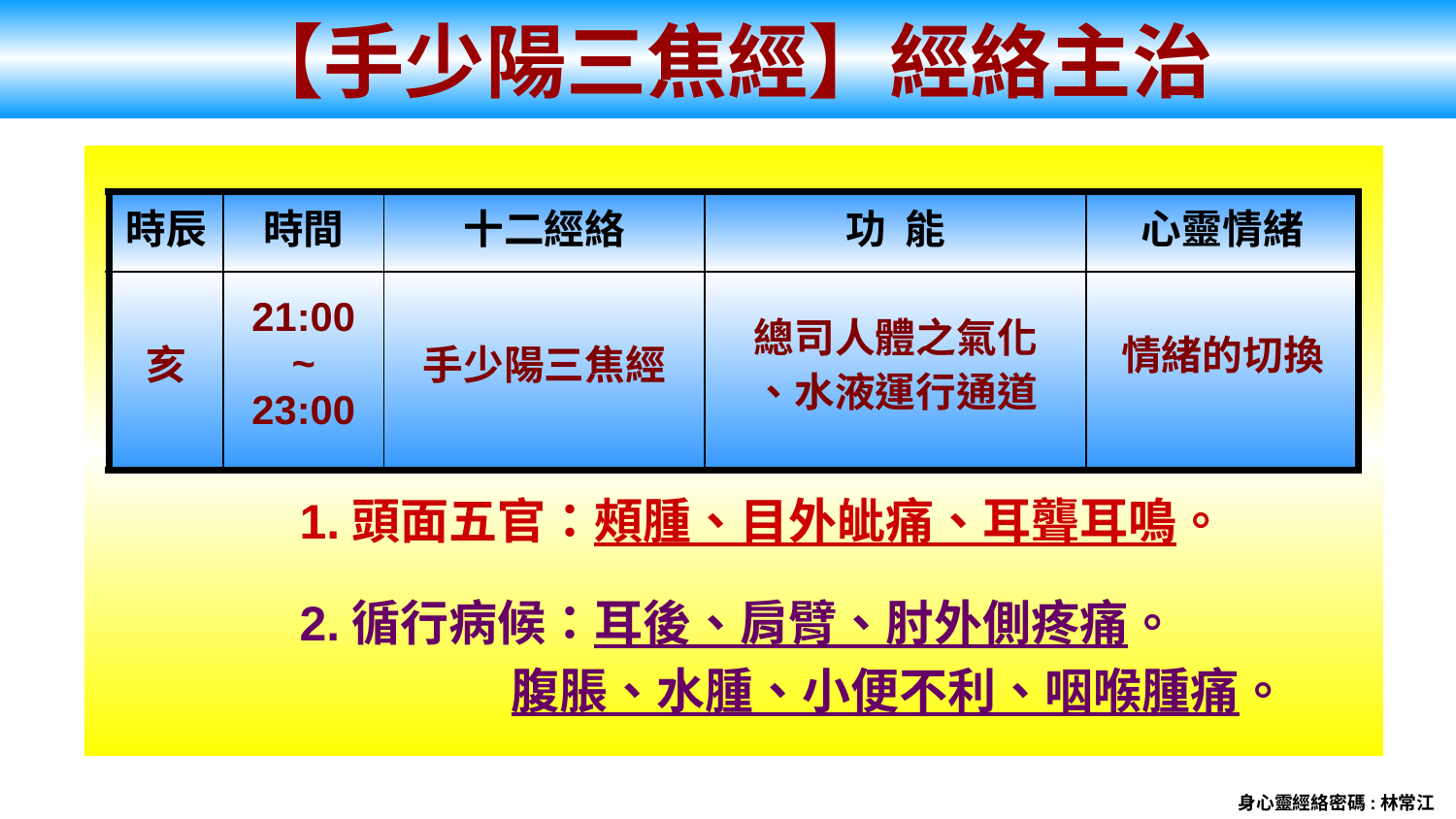

# 【手少陽三焦經】經絡主治

               1.頭面五官：頰腫、目外皉痛、耳聾耳鳴。

               2.循行病候：耳後、肩臂、肘外側疼痛。
                                     腹脹、水腫、小便不利、咽喉腫痛。
| 時辰 | 時間 | 十二經絡 | 功 能 | 心靈情緒 |
| --- | --- | --- | --- | --- |
| 亥 | 21:00 ~ 23:00 | 手少陽三焦經 | 總司人體之氣化 、水液運行通道 | 情緒的切換 |
身心靈經絡密碼:林常江